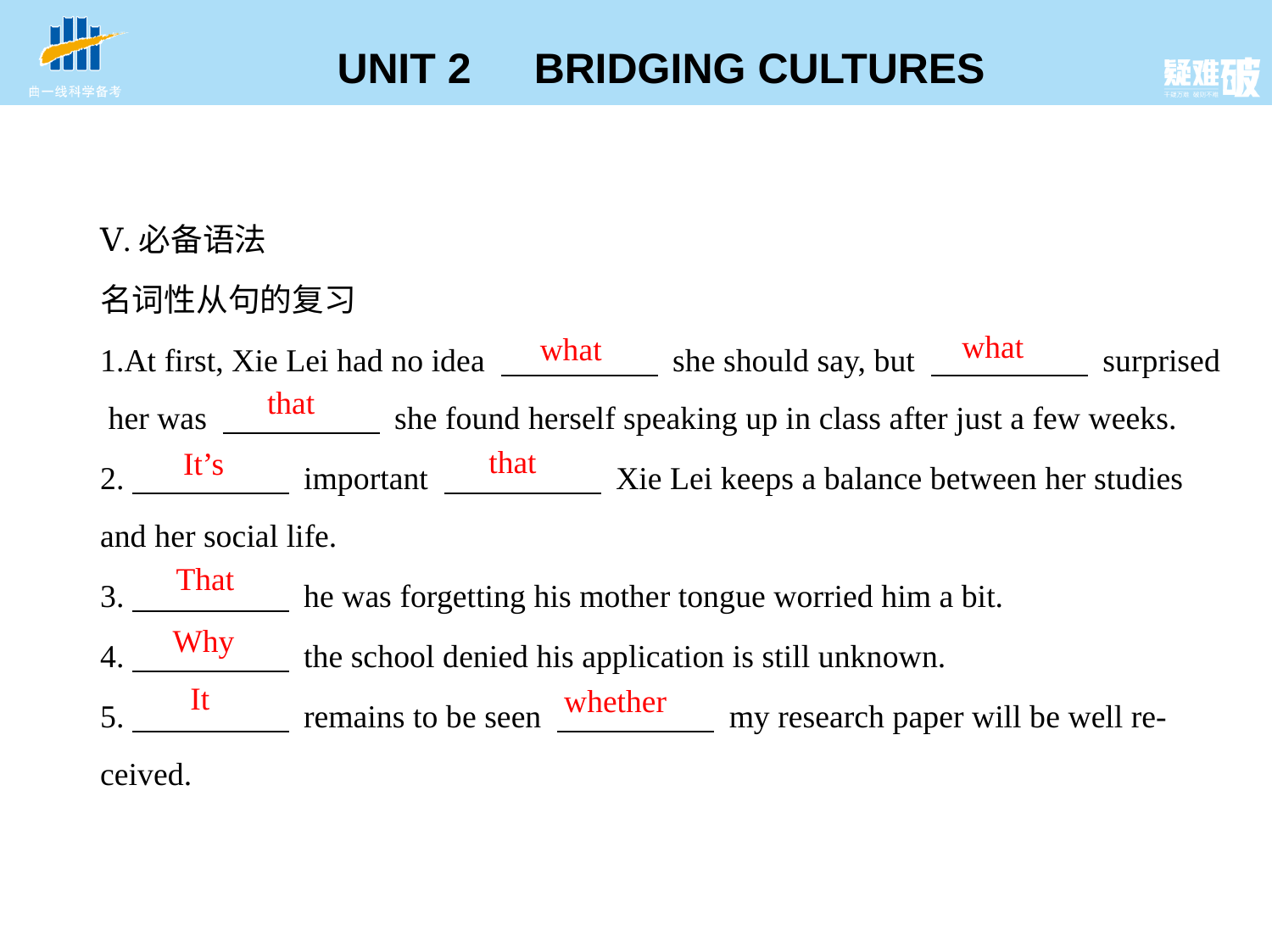

Ⅴ.必备语法
名词性从句的复习
1.At first, Xie Lei had no idea 　　　　     she should say, but 　　　　     surprised
 her was 　　　　     she found herself speaking up in class after just a few weeks.
2.　　　　     important 　　　　     Xie Lei keeps a balance between her studies
and her social life.
3.　　　　     he was forgetting his mother tongue worried him a bit.
4.　　　　     the school denied his application is still unknown.
5.　　　　     remains to be seen 　　　　     my research paper will be well re-
ceived.
what
what
that
that
It’s
That
Why
It
whether